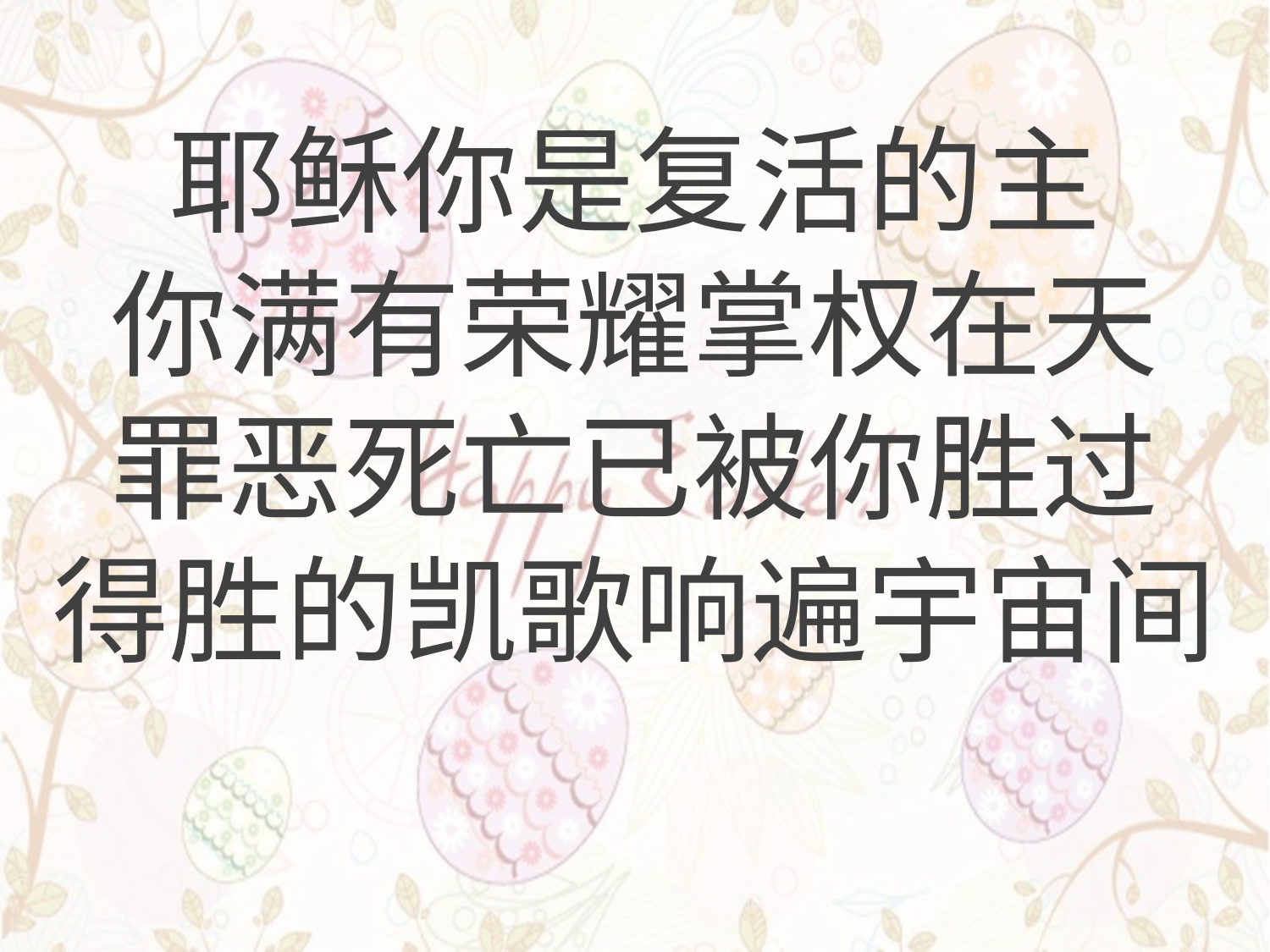

耶稣你是复活的主
你满有荣耀掌权在天
罪恶死亡已被你胜过
得胜的凯歌响遍宇宙间